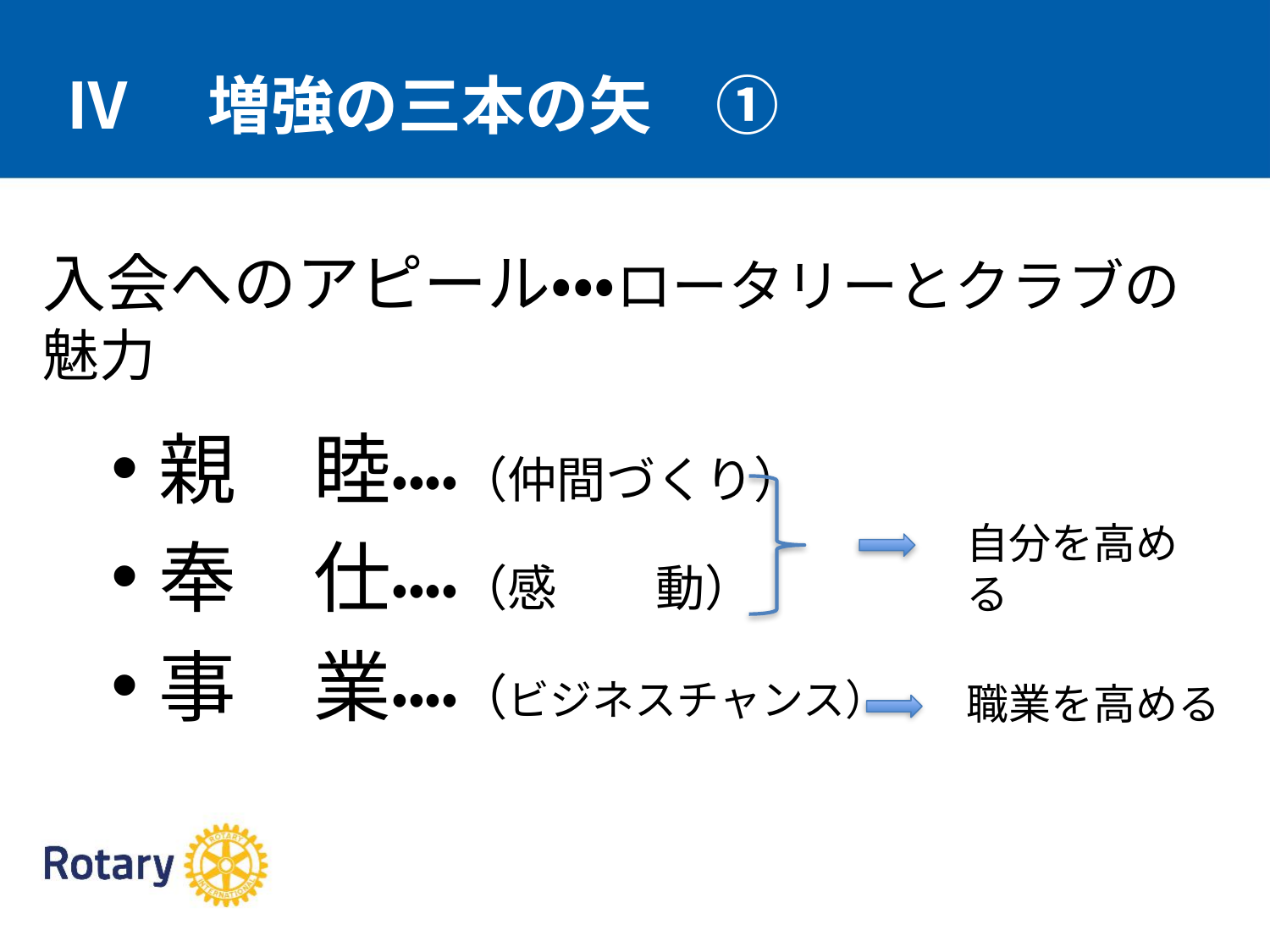

Ⅳ　増強の三本の矢　①
入会へのアピール・・・ロータリーとクラブの魅力
親　睦・・・・（仲間づくり）
奉　仕・・・・（感　　動）
事　業・・・・（ビジネスチャンス）

自分を高める

職業を高める